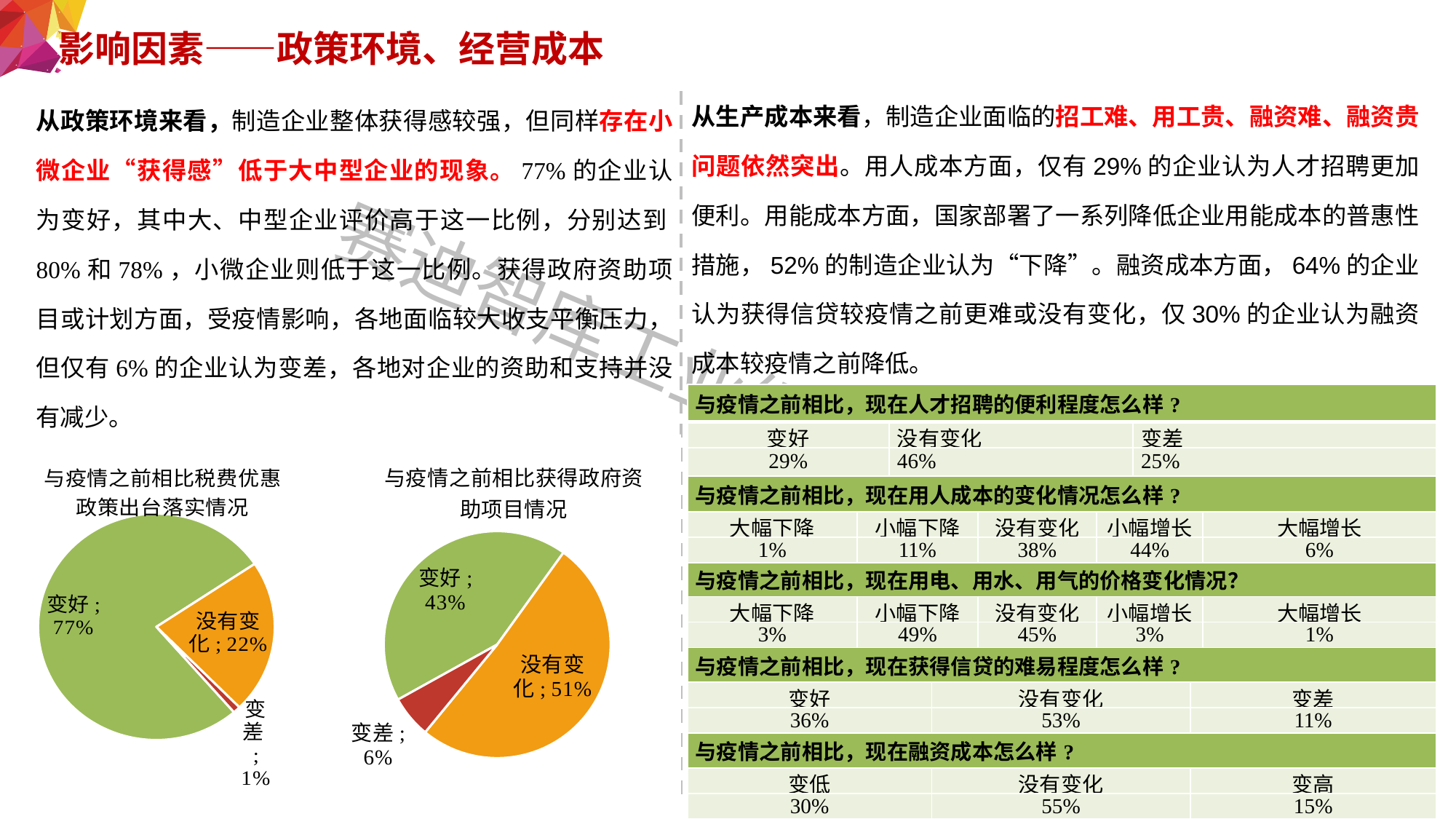

影响因素——政策环境、经营成本
从生产成本来看，制造企业面临的招工难、用工贵、融资难、融资贵问题依然突出。用人成本方面，仅有29%的企业认为人才招聘更加便利。用能成本方面，国家部署了一系列降低企业用能成本的普惠性措施，52%的制造企业认为“下降”。融资成本方面，64%的企业认为获得信贷较疫情之前更难或没有变化，仅30%的企业认为融资成本较疫情之前降低。
从政策环境来看，制造企业整体获得感较强，但同样存在小微企业“获得感”低于大中型企业的现象。77%的企业认为变好，其中大、中型企业评价高于这一比例，分别达到80%和78%，小微企业则低于这一比例。获得政府资助项目或计划方面，受疫情影响，各地面临较大收支平衡压力，但仅有6%的企业认为变差，各地对企业的资助和支持并没有减少。
| 与疫情之前相比，现在人才招聘的便利程度怎么样? |  |  |  |  |  |  |  |  |
| --- | --- | --- | --- | --- | --- | --- | --- | --- |
| 变好 |  | 没有变化 | 没有变化 |  |  | 变差 | 变差 |  |
| 29% |  | 46% | 46% |  |  | 25% | 25% |  |
| 与疫情之前相比，现在用人成本的变化情况怎么样? |  |  |  |  |  |  |  |  |
| 大幅下降 | 小幅下降 | 小幅下降 |  | 没有变化 | 小幅增长 | 小幅增长 |  | 大幅增长 |
| 1% | 11% | 11% |  | 38% | 44% | 44% |  | 6% |
| 与疫情之前相比，现在用电、用水、用气的价格变化情况？ |  |  |  |  |  |  |  |  |
| 大幅下降 | 小幅下降 | 小幅下降 |  | 没有变化 | 小幅增长 |  |  | 大幅增长 |
| 3% | 49% | 49% |  | 45% | 3% |  |  | 1% |
| 与疫情之前相比，现在获得信贷的难易程度怎么样? |  |  |  |  |  |  |  |  |
| 变好 |  |  | 没有变化 |  |  |  | 变差 |  |
| 36% |  |  | 53% |  |  |  | 11% |  |
| 与疫情之前相比，现在融资成本怎么样? |  |  |  |  |  |  |  |  |
| 变低 |  |  | 没有变化 |  |  |  | 变高 |  |
| 30% |  |  | 55% |  |  |  | 15% |  |

### Chart: 与疫情之前相比获得政府资助项目情况

| Category |  |
|---|---|
| 变好 | 0.43 |
| 没有变化 | 0.51 |
| 变差 | 0.06 |

### Chart: 与疫情之前相比税费优惠政策出台落实情况

| Category |  |
|---|---|
| 变好 | 0.77 |
| 没有变化 | 0.22 |
| 变差 | 0.01 |